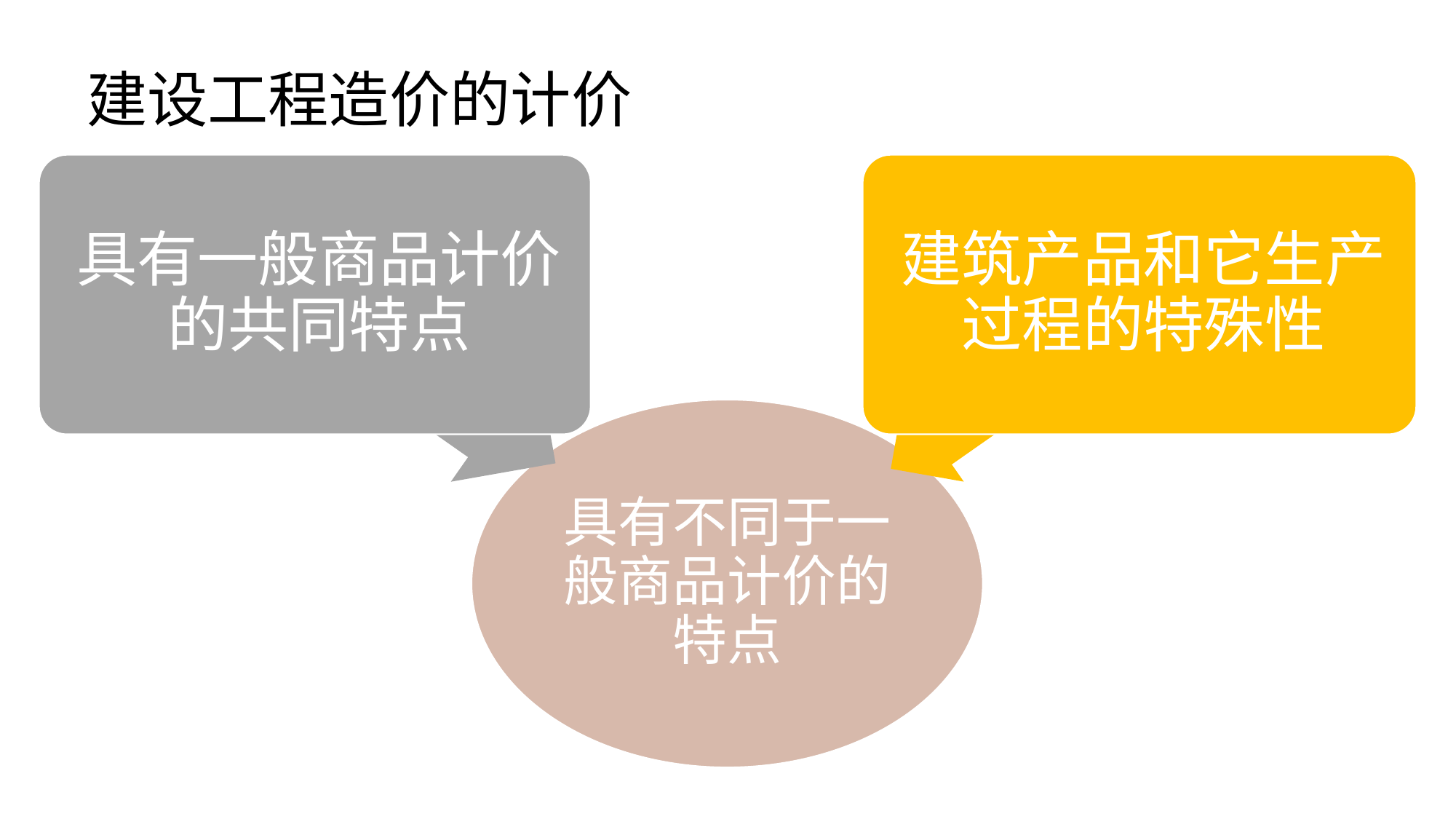

# 建设工程造价的计价
具有不同于一般商品计价的特点
具有一般商品计价的共同特点
建筑产品和它生产过程的特殊性